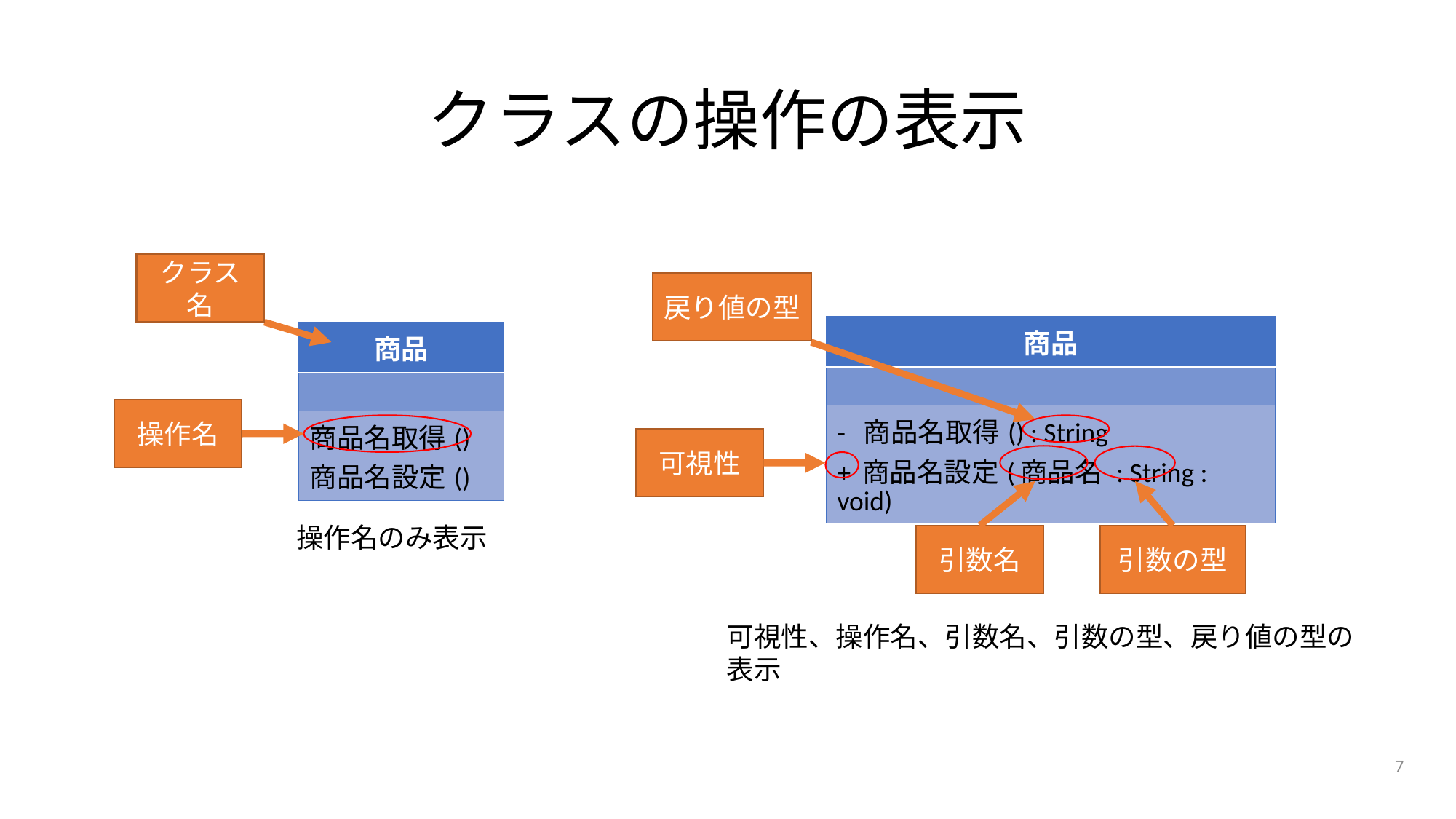

# クラスの操作の表示
クラス名
戻り値の型
| 商品 |
| --- |
|  |
| - 商品名取得() : String + 商品名設定(商品名 : String : void) |
| 商品 |
| --- |
|  |
| 商品名取得() 商品名設定() |
操作名

可視性

操作名のみ表示
引数名
引数の型
可視性、操作名、引数名、引数の型、戻り値の型の表示
7